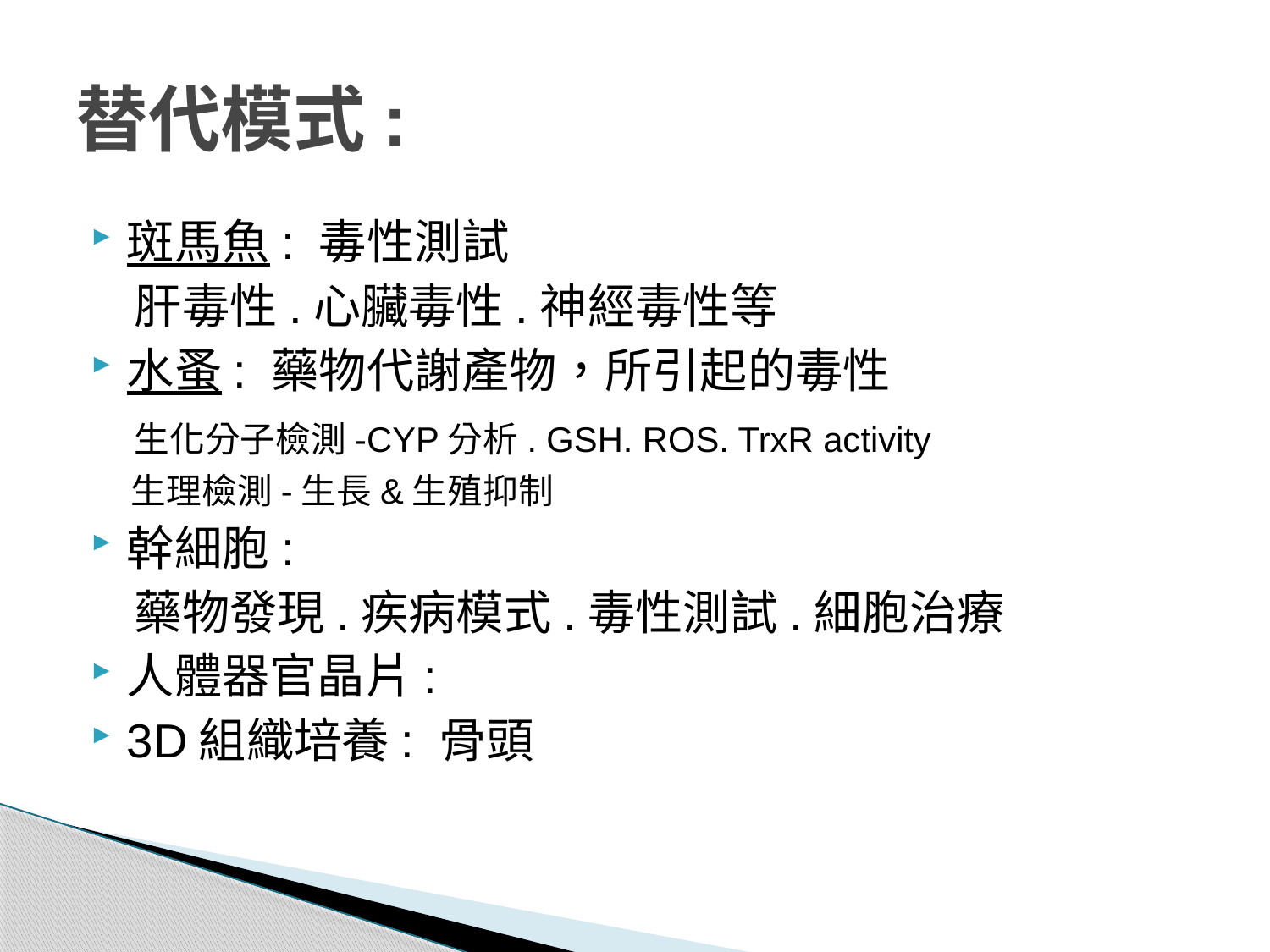

# 替代模式:
斑馬魚: 毒性測試
   肝毒性.心臟毒性.神經毒性等
水蚤: 藥物代謝產物，所引起的毒性
   生化分子檢測-CYP分析. GSH. ROS. TrxR activity
    生理檢測-生長&生殖抑制
幹細胞:
   藥物發現.疾病模式.毒性測試.細胞治療
人體器官晶片:
3D組織培養: 骨頭